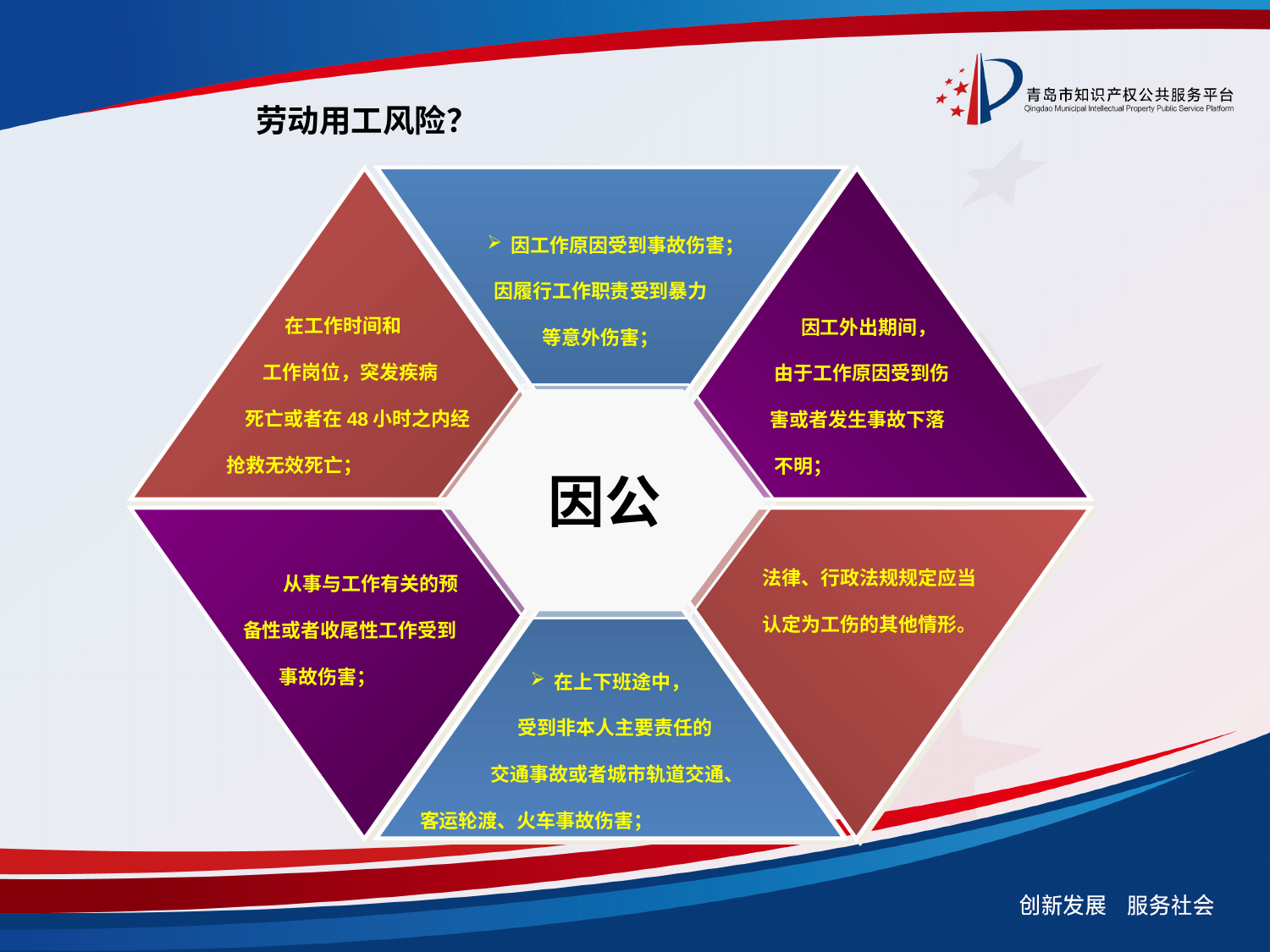

劳动用工风险？

因公

因工作原因受到事故伤害；
因履行工作职责受到暴力等意外伤害；
            在工作时间和
       工作岗位，突发疾病
   死亡或者在48小时之内经
抢救无效死亡；
        因工外出期间，
  由于工作原因受到伤
 害或者发生事故下落
  不明；
法律、行政法规规定应当认定为工伤的其他情形。
        从事与工作有关的预备性或者收尾性工作受到
       事故伤害；
在上下班途中，
 受到非本人主要责任的
  交通事故或者城市轨道交通、
      客运轮渡、火车事故伤害；